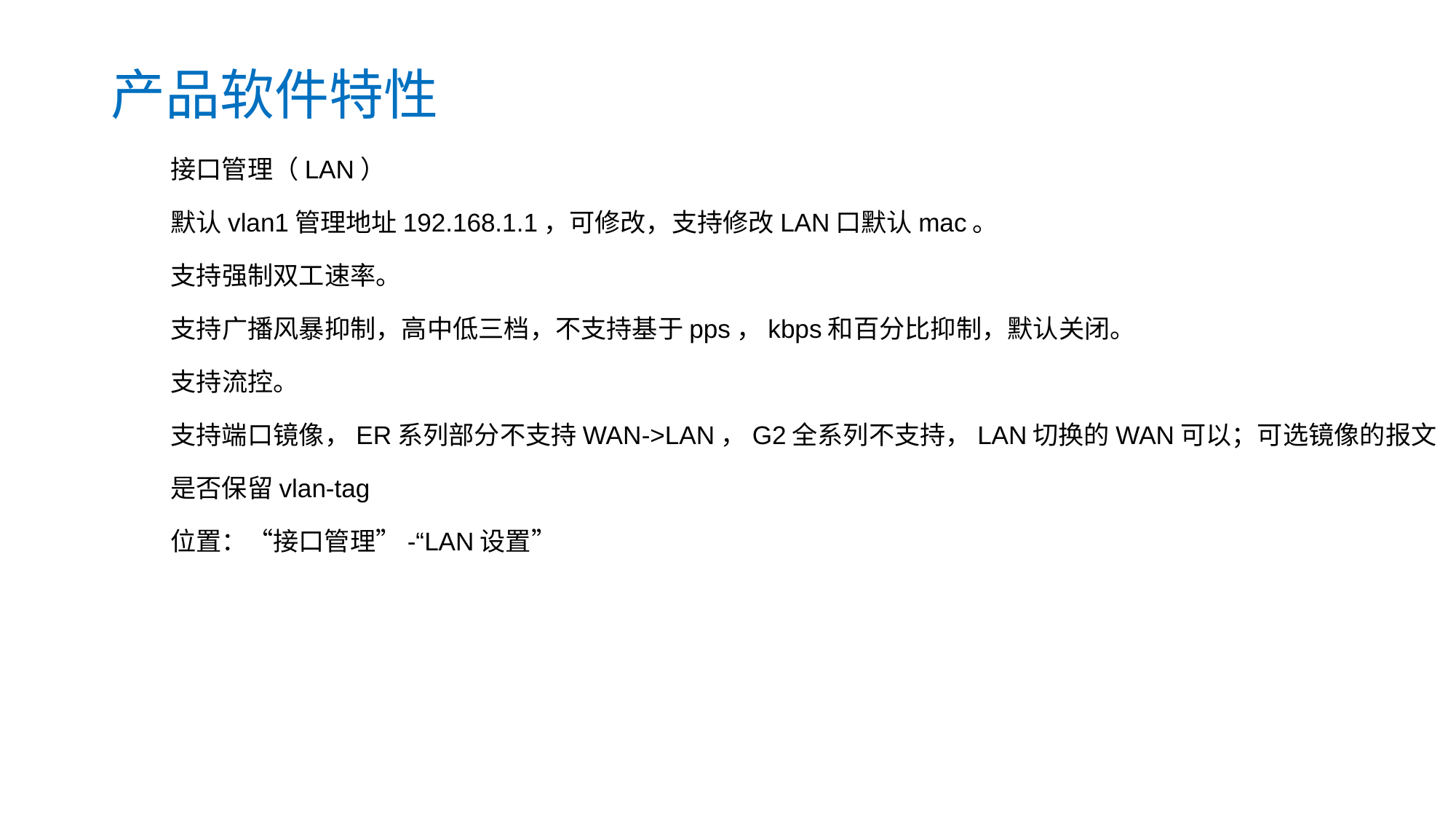

产品软件特性
接口管理（LAN）
	默认vlan1管理地址192.168.1.1，可修改，支持修改LAN口默认mac。
	支持强制双工速率。
	支持广播风暴抑制，高中低三档，不支持基于pps，kbps和百分比抑制，默认关闭。
	支持流控。
	支持端口镜像，ER系列部分不支持WAN->LAN，G2全系列不支持，LAN切换的WAN可以；可选镜像的报文
是否保留vlan-tag
	位置：“接口管理”-“LAN设置”